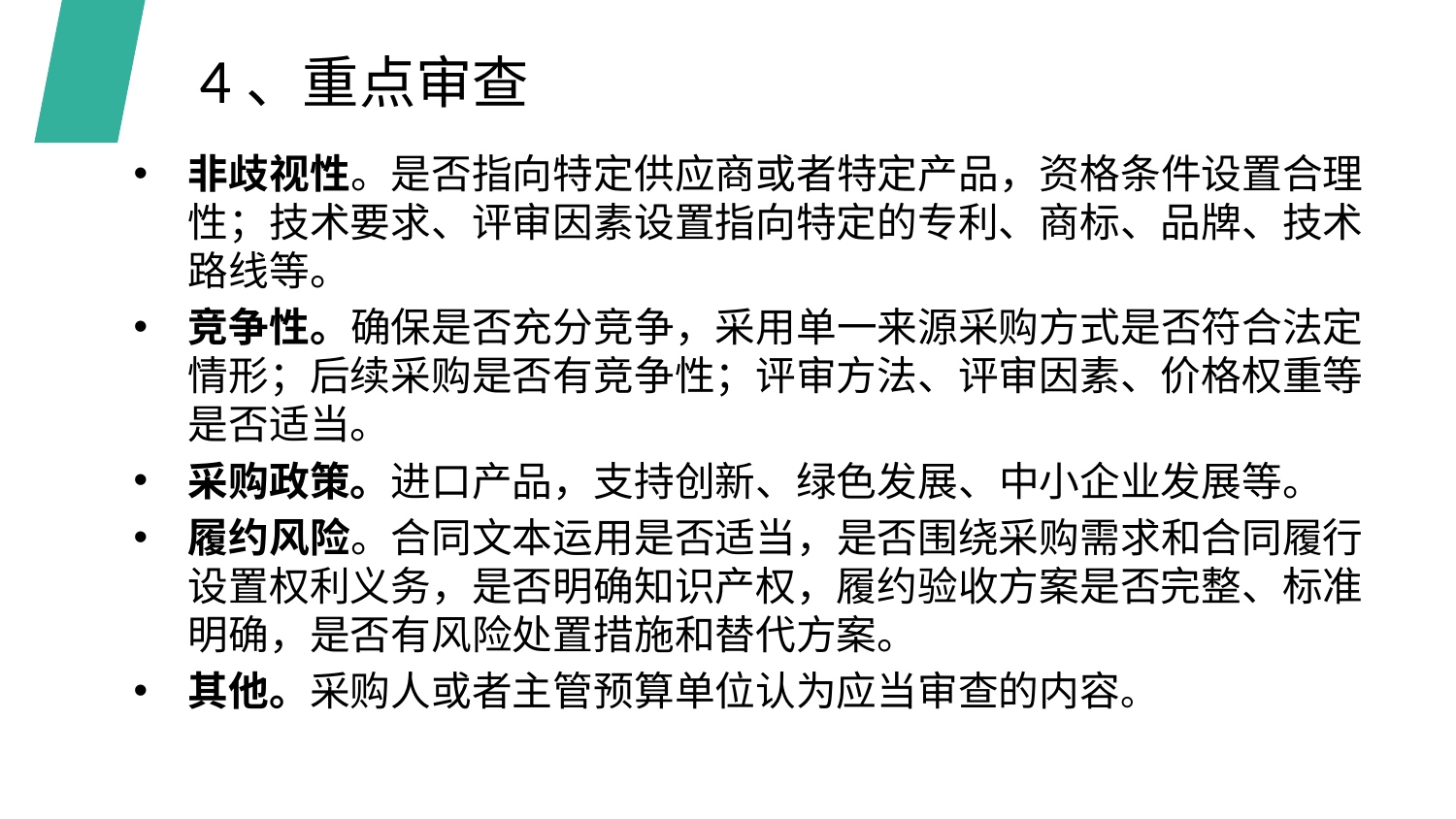

# 4、重点审查
非歧视性。是否指向特定供应商或者特定产品，资格条件设置合理性；技术要求、评审因素设置指向特定的专利、商标、品牌、技术路线等。
竞争性。确保是否充分竞争，采用单一来源采购方式是否符合法定情形；后续采购是否有竞争性；评审方法、评审因素、价格权重等是否适当。
采购政策。进口产品，支持创新、绿色发展、中小企业发展等。
履约风险。合同文本运用是否适当，是否围绕采购需求和合同履行设置权利义务，是否明确知识产权，履约验收方案是否完整、标准明确，是否有风险处置措施和替代方案。
其他。采购人或者主管预算单位认为应当审查的内容。